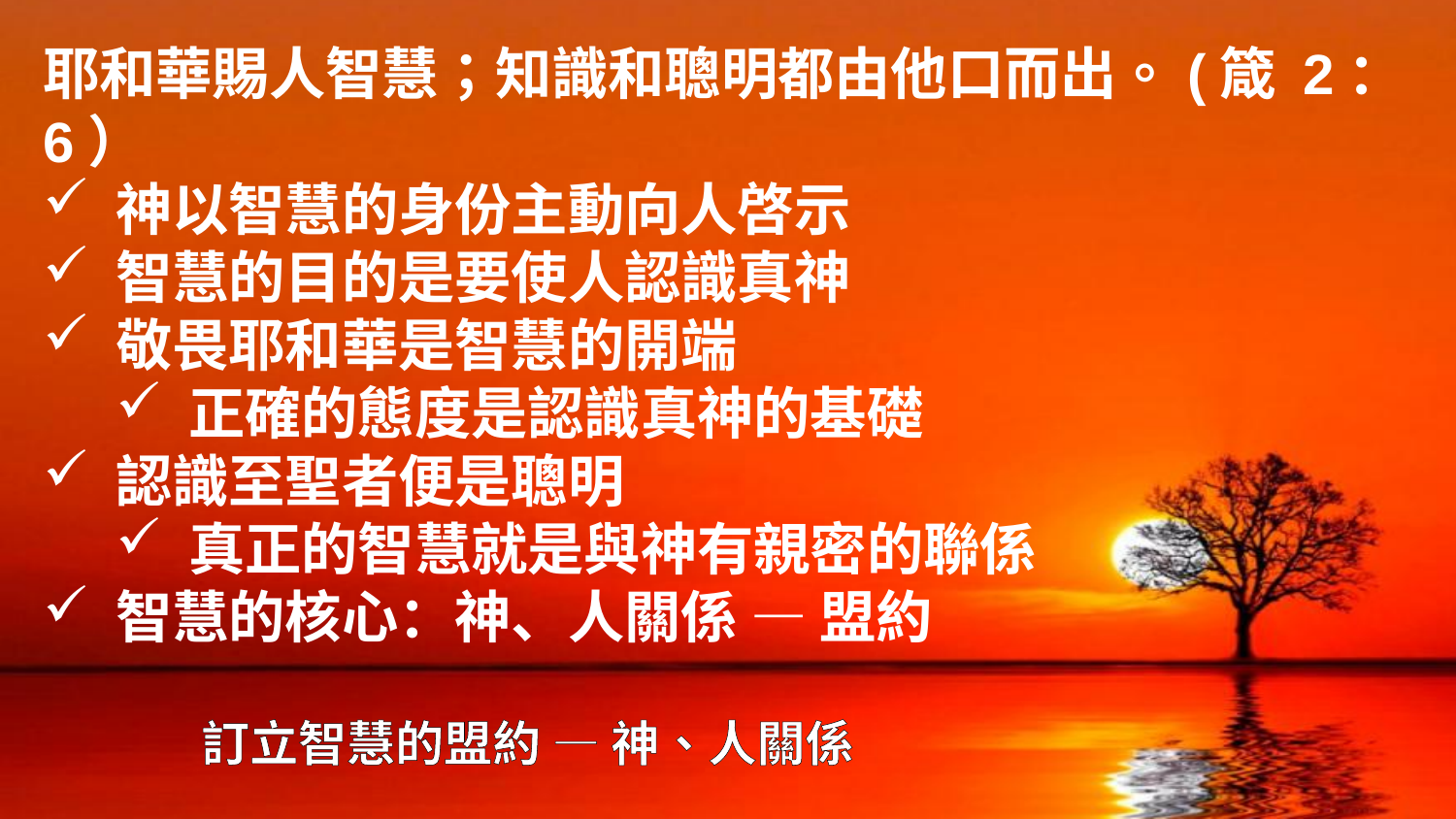

耶和華賜人智慧；知識和聰明都由他口而出。(箴 2：6）
神以智慧的身份主動向人啓示
智慧的目的是要使人認識真神
敬畏耶和華是智慧的開端
正確的態度是認識真神的基礎
認識至聖者便是聰明
真正的智慧就是與神有親密的聯係
智慧的核心：神、人關係 — 盟約
# 訂立智慧的盟約 — 神、人關係